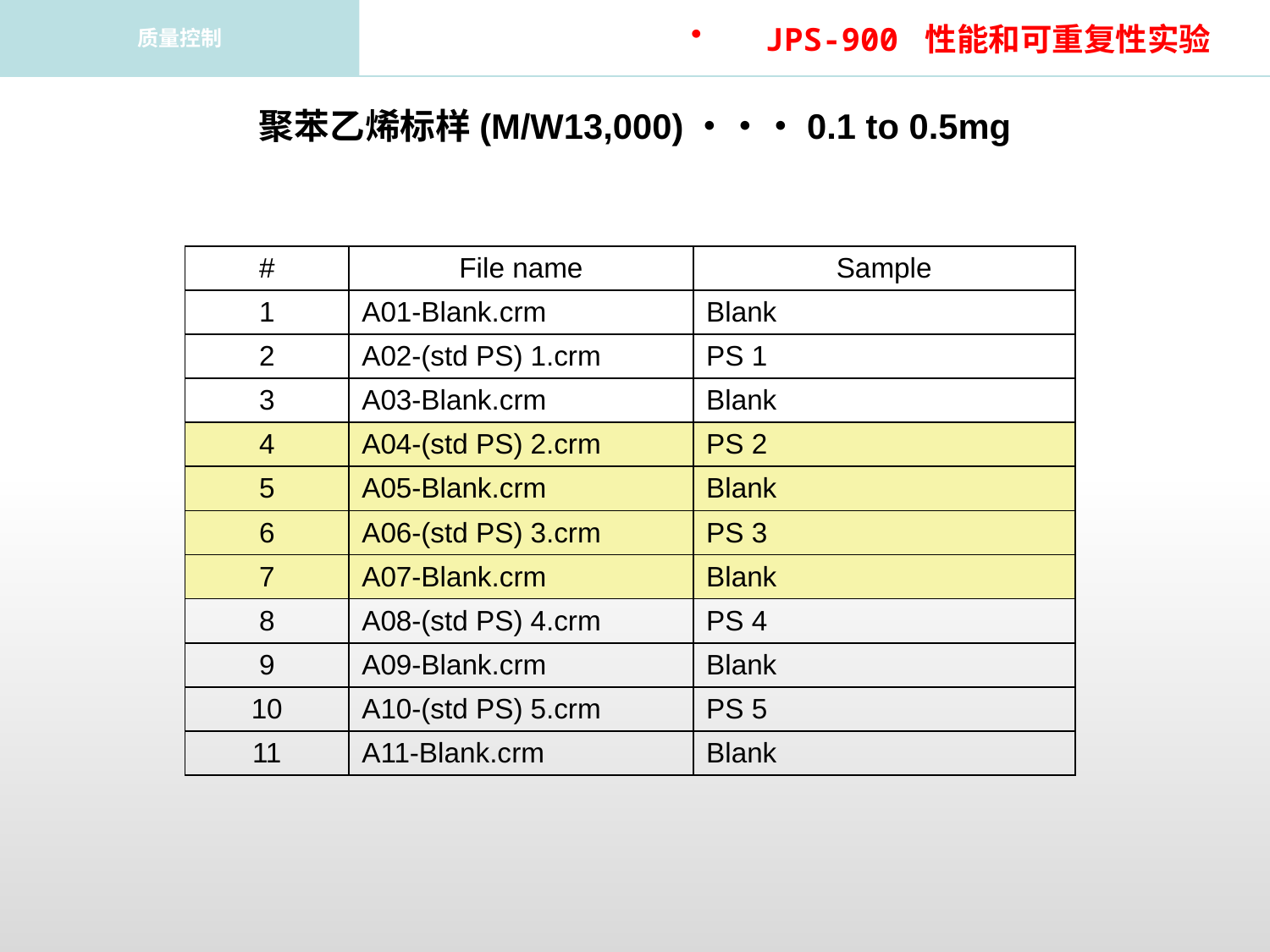

JPS-900 性能和可重复性实验
质量控制
聚苯乙烯标样(M/W13,000)・・・0.1 to 0.5mg
| # | File name | Sample |
| --- | --- | --- |
| 1 | A01-Blank.crm | Blank |
| 2 | A02-(std PS) 1.crm | PS 1 |
| 3 | A03-Blank.crm | Blank |
| 4 | A04-(std PS) 2.crm | PS 2 |
| 5 | A05-Blank.crm | Blank |
| 6 | A06-(std PS) 3.crm | PS 3 |
| 7 | A07-Blank.crm | Blank |
| 8 | A08-(std PS) 4.crm | PS 4 |
| 9 | A09-Blank.crm | Blank |
| 10 | A10-(std PS) 5.crm | PS 5 |
| 11 | A11-Blank.crm | Blank |
7